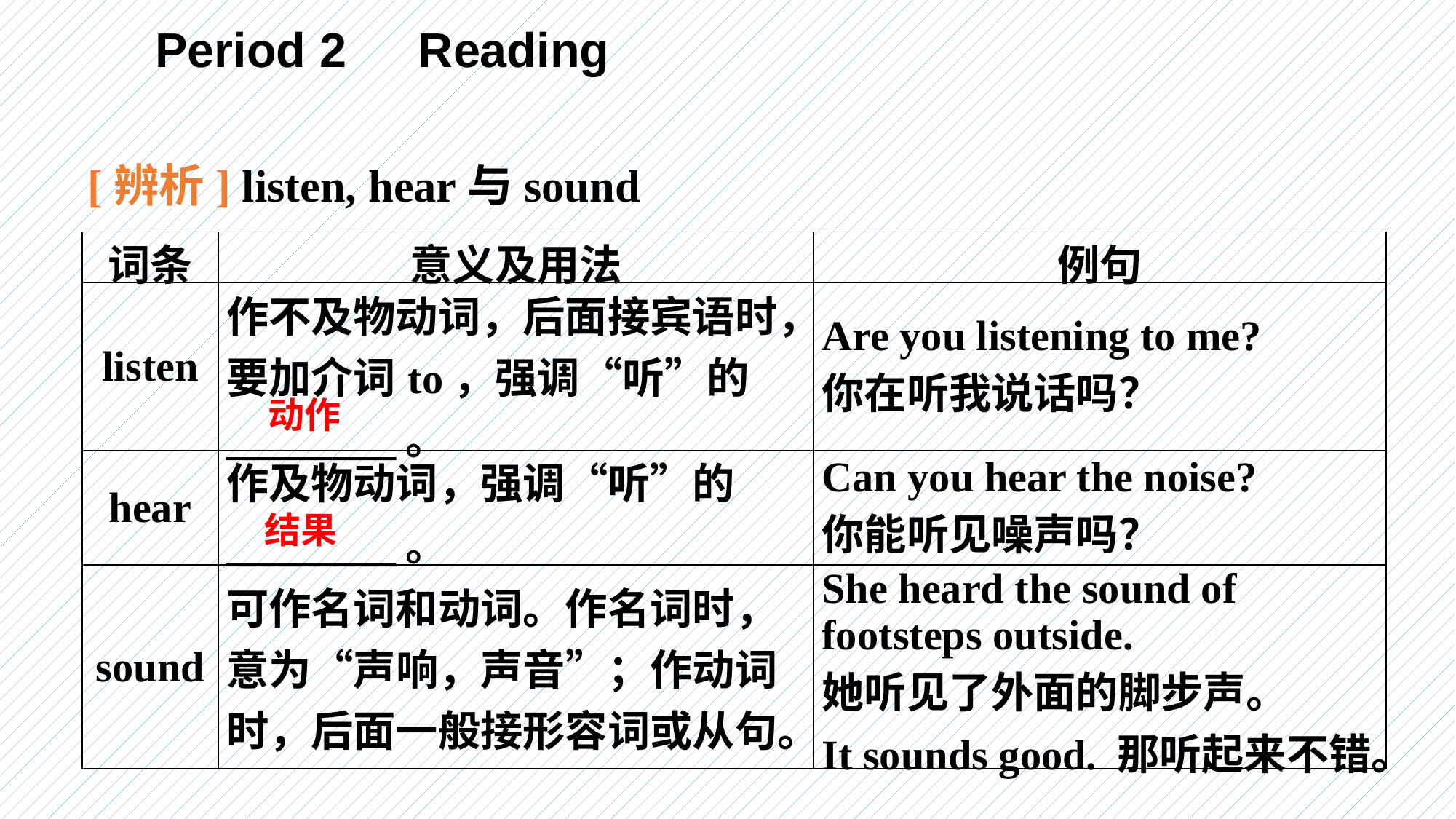

Period 2　Reading
[辨析] listen, hear与sound
| 词条 | 意义及用法 | 例句 |
| --- | --- | --- |
| listen | 作不及物动词，后面接宾语时，要加介词to，强调“听”的\_\_\_\_\_\_\_\_。 | Are you listening to me? 你在听我说话吗？ |
| hear | 作及物动词，强调“听”的\_\_\_\_\_\_\_\_。 | Can you hear the noise? 你能听见噪声吗？ |
| sound | 可作名词和动词。作名词时，意为“声响，声音”；作动词时，后面一般接形容词或从句。 | She heard the sound of footsteps outside. 她听见了外面的脚步声。 It sounds good. 那听起来不错。 |
动作
结果